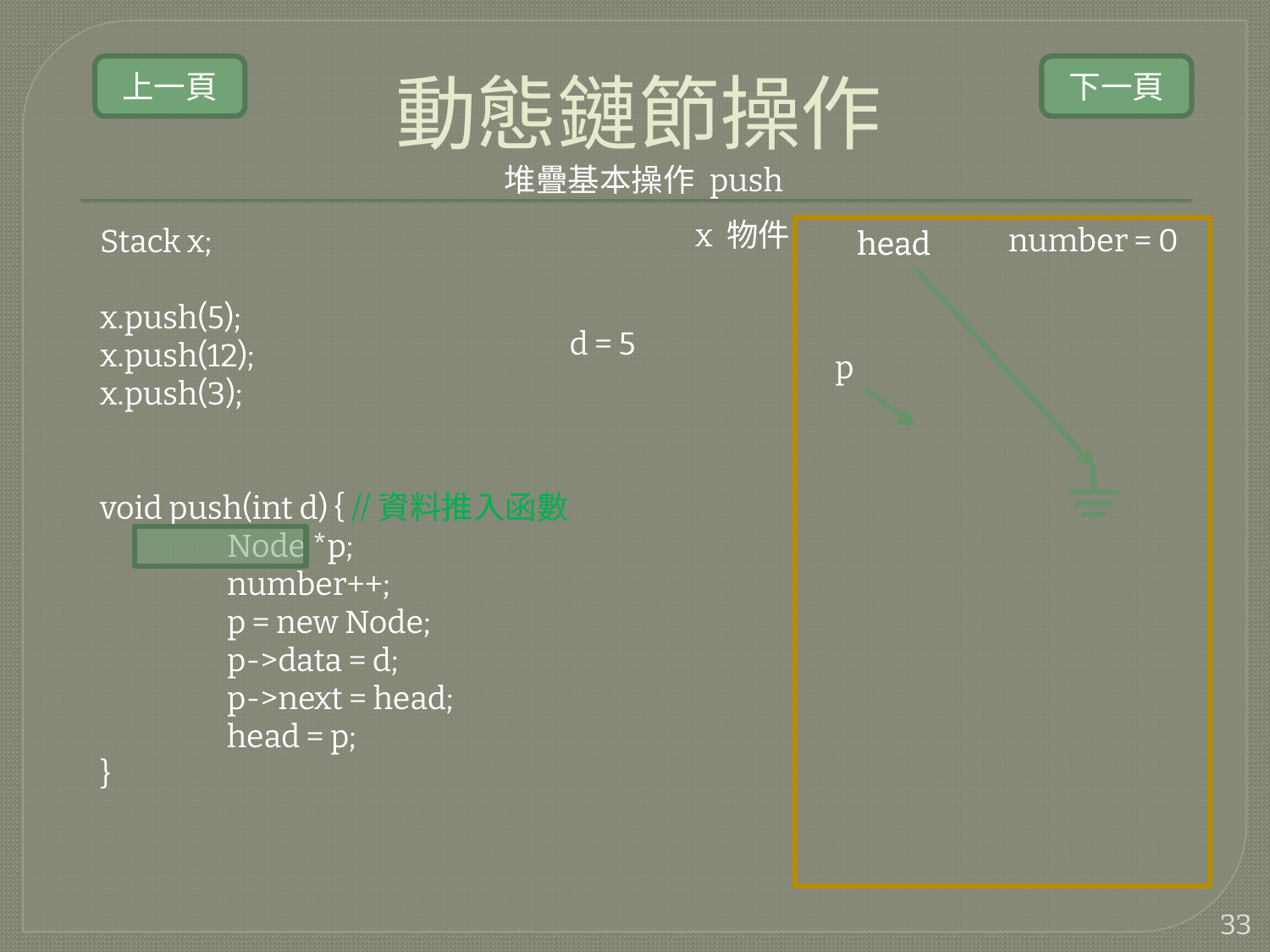

# 動態鏈節操作
上一頁
下一頁
堆疊基本操作 push
x 物件
number = 0
Stack x;

x.push(5);
x.push(12);
x.push(3);

void push(int d) { //資料推入函數
	Node *p;
	number++;
	p = new Node;
	p->data = d;
	p->next = head;
	head = p;
}

head
head
d = 5
p

33